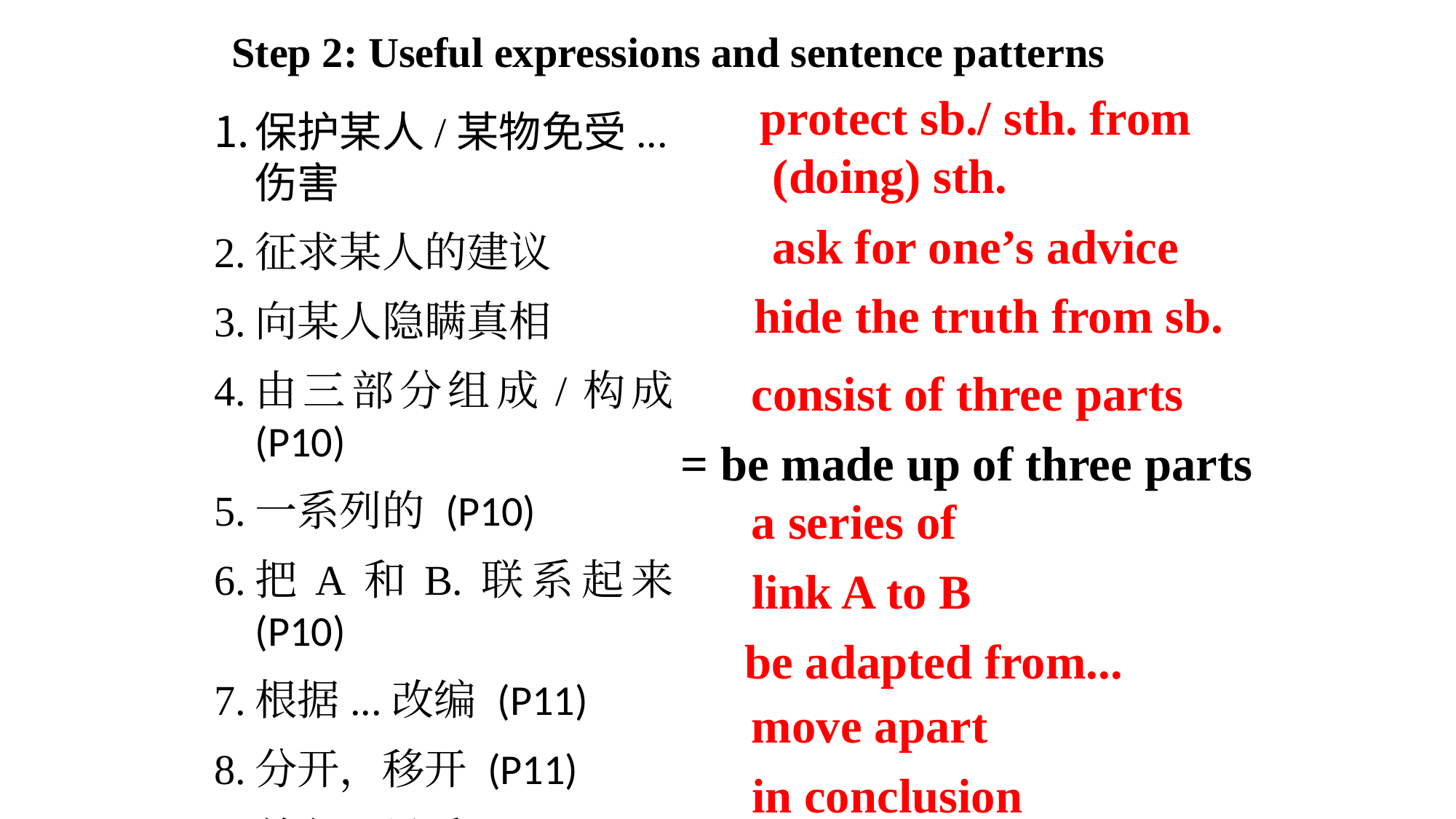

Step 2: Useful expressions and sentence patterns
protect sb./ sth. from
 (doing) sth.
保护某人/某物免受...伤害
征求某人的建议
向某人隐瞒真相
由三部分组成/构成 (P10)
一系列的 (P10)
把A和B.联系起来 (P10)
根据...改编 (P11)
分开，移开 (P11)
总之，最后 (P11)
ask for one’s advice
hide the truth from sb.
consist of three parts
= be made up of three parts
a series of
link A to B
be adapted from...
move apart
in conclusion